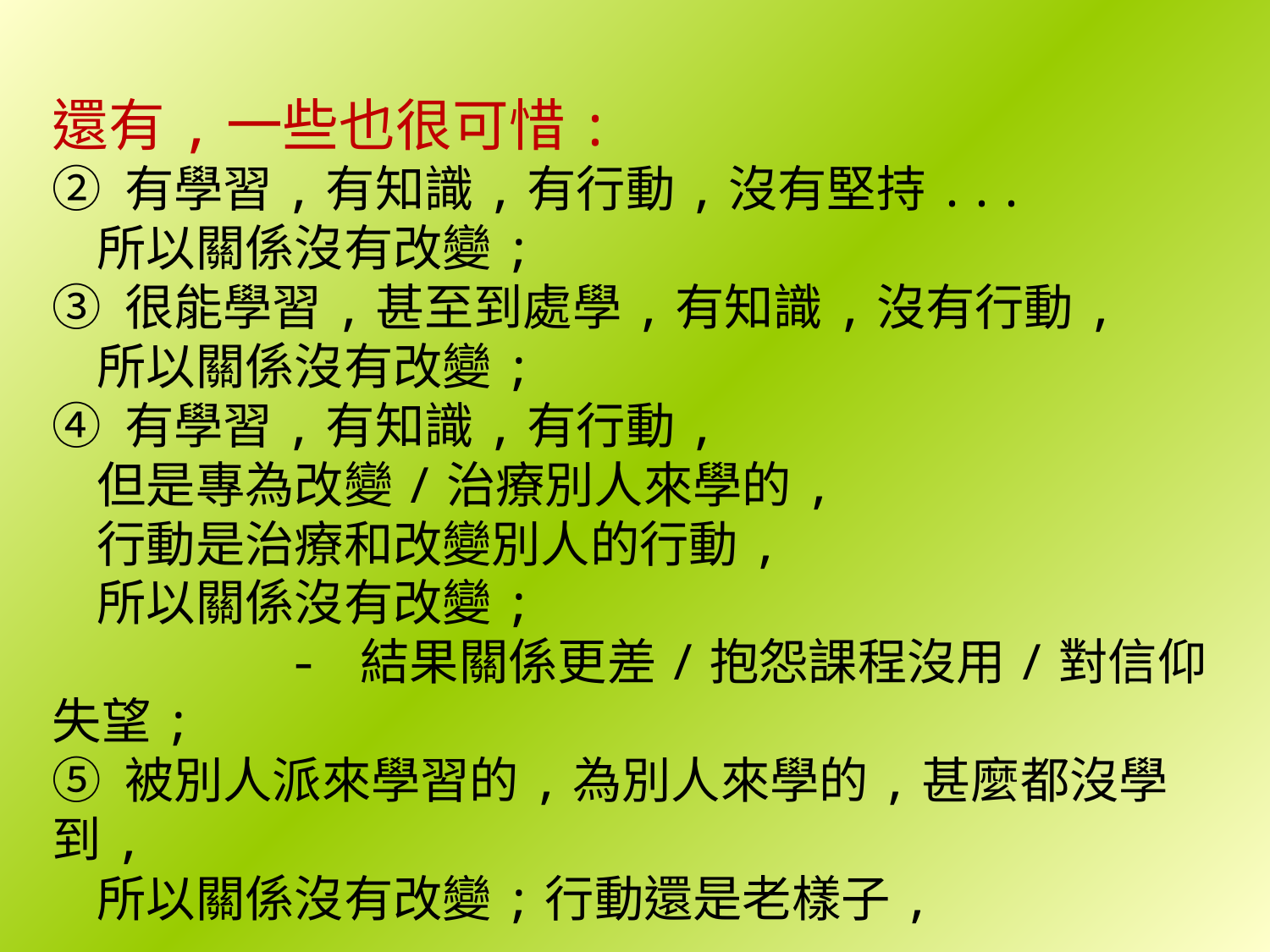

還有,一些也很可惜:
② 有學習,有知識,有行動,沒有堅持...
   所以關係沒有改變;
③ 很能學習,甚至到處學,有知識,沒有行動,
   所以關係沒有改變;
④ 有學習,有知識,有行動,
   但是專為改變/治療別人來學的,
   行動是治療和改變別人的行動,
   所以關係沒有改變;
        - 結果關係更差/抱怨課程沒用/對信仰失望;
⑤ 被別人派來學習的,為別人來學的,甚麼都沒學到,
   所以關係沒有改變;行動還是老樣子,